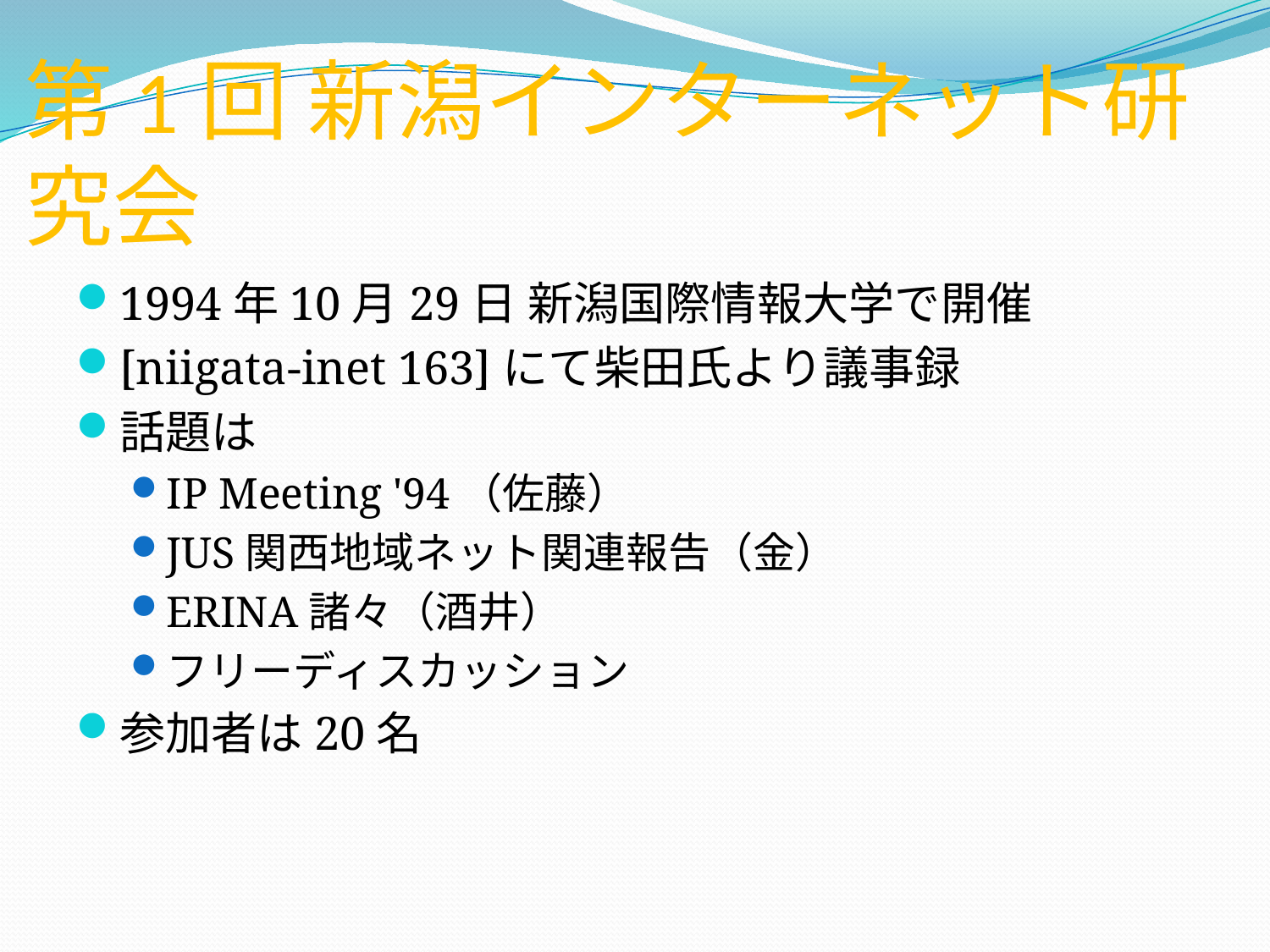

# 第1回 新潟インターネット研究会
1994年10月29日 新潟国際情報大学で開催
[niigata-inet 163]にて柴田氏より議事録
話題は
IP Meeting '94（佐藤）
JUS関西地域ネット関連報告（金）
ERINA諸々（酒井）
フリーディスカッション
参加者は20名